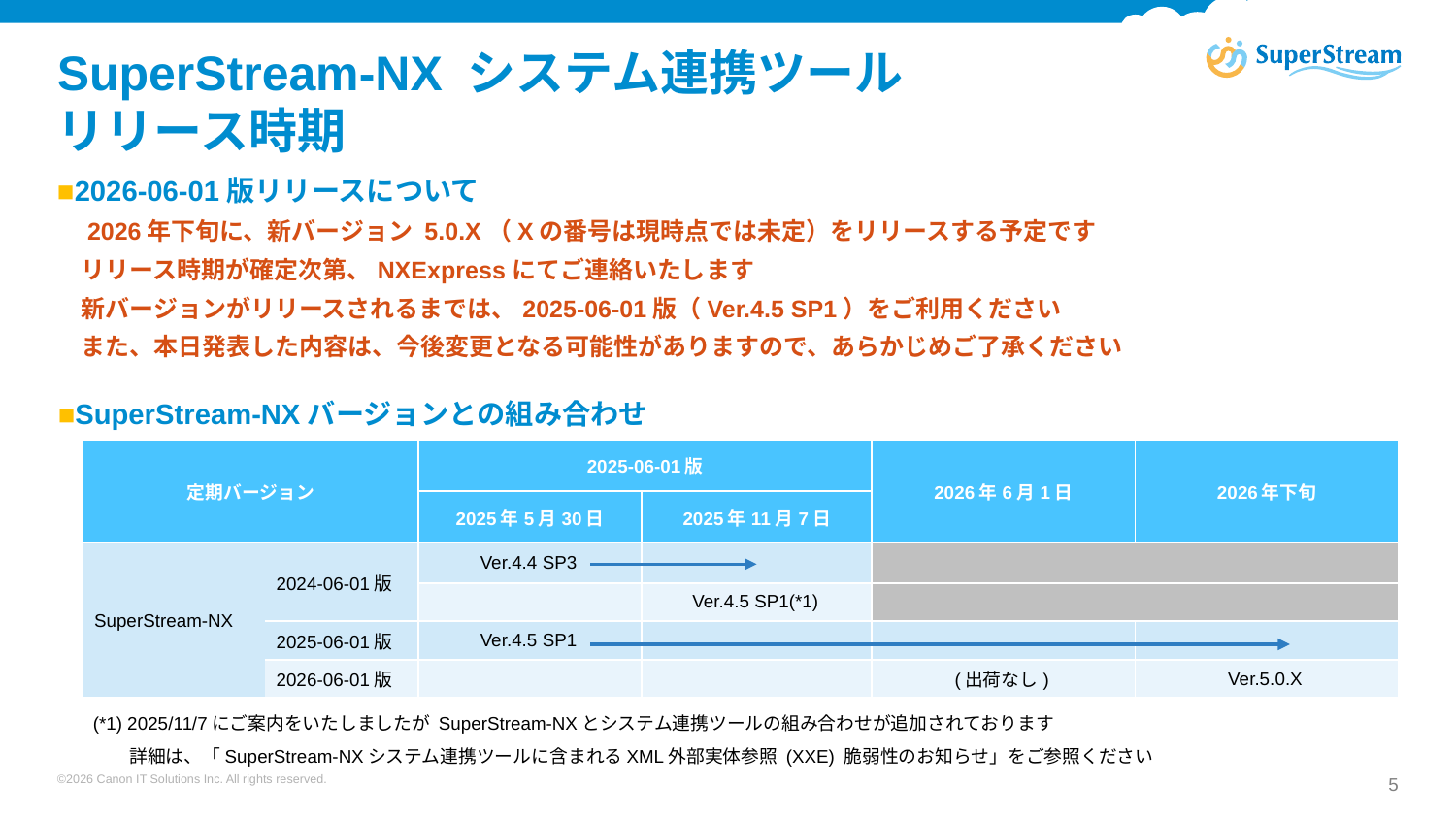

# SuperStream-NX システム連携ツール リリース時期
■2026-06-01版リリースについて
　2026年下旬に、新バージョン 5.0.X（Xの番号は現時点では未定）をリリースする予定です
　リリース時期が確定次第、NXExpressにてご連絡いたします
　新バージョンがリリースされるまでは、2025-06-01版（Ver.4.5 SP1）をご利用ください
　また、本日発表した内容は、今後変更となる可能性がありますので、あらかじめご了承ください
■SuperStream-NXバージョンとの組み合わせ
| 定期バージョン |  | 2025-06-01版 |  | 2026年6月1日 | 2026年下旬 |
| --- | --- | --- | --- | --- | --- |
|  |  | 2025年5月30日 | 2025年11月7日 |  |  |
| SuperStream-NX | 2024-06-01版 | Ver.4.4 SP3 |  |  |  |
|  |  |  | Ver.4.5 SP1(\*1) |  |  |
|  | 2025-06-01版 | Ver.4.5 SP1 |  |  |  |
|  | 2026-06-01版 |  |  | (出荷なし) | Ver.5.0.X |
(*1) 2025/11/7にご案内をいたしましたが SuperStream-NXとシステム連携ツールの組み合わせが追加されております
　　詳細は、「SuperStream-NXシステム連携ツールに含まれるXML外部実体参照 (XXE) 脆弱性のお知らせ」をご参照ください

©2026 Canon IT Solutions Inc. All rights reserved.
5